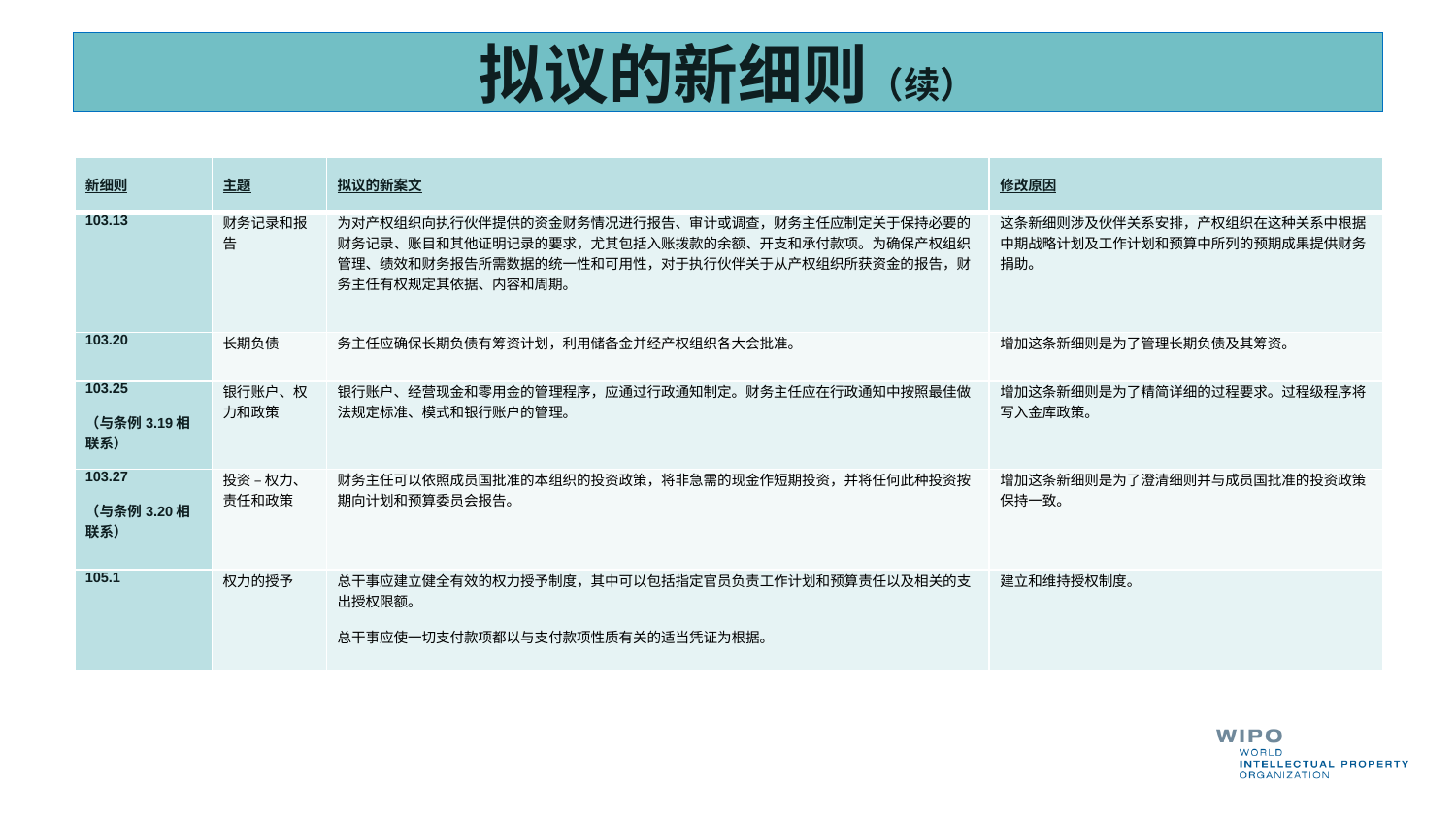

# 拟议的新细则（续）
| 新细则 | 主题 | 拟议的新案文 | 修改原因 |
| --- | --- | --- | --- |
| 103.13 | 财务记录和报告 | 为对产权组织向执行伙伴提供的资金财务情况进行报告、审计或调查，财务主任应制定关于保持必要的财务记录、账目和其他证明记录的要求，尤其包括入账拨款的余额、开支和承付款项。为确保产权组织管理、绩效和财务报告所需数据的统一性和可用性，对于执行伙伴关于从产权组织所获资金的报告，财务主任有权规定其依据、内容和周期。 | 这条新细则涉及伙伴关系安排，产权组织在这种关系中根据中期战略计划及工作计划和预算中所列的预期成果提供财务捐助。 |
| 103.20 | 长期负债 | 务主任应确保长期负债有筹资计划，利用储备金并经产权组织各大会批准。 | 增加这条新细则是为了管理长期负债及其筹资。 |
| 103.25 （与条例3.19相联系） | 银行账户、权力和政策 | 银行账户、经营现金和零用金的管理程序，应通过行政通知制定。财务主任应在行政通知中按照最佳做法规定标准、模式和银行账户的管理。 | 增加这条新细则是为了精简详细的过程要求。过程级程序将写入金库政策。 |
| 103.27 （与条例3.20相联系） | 投资 – 权力、责任和政策 | 财务主任可以依照成员国批准的本组织的投资政策，将非急需的现金作短期投资，并将任何此种投资按期向计划和预算委员会报告。 | 增加这条新细则是为了澄清细则并与成员国批准的投资政策保持一致。 |
| 105.1 | 权力的授予 | 总干事应建立健全有效的权力授予制度，其中可以包括指定官员负责工作计划和预算责任以及相关的支出授权限额。 总干事应使一切支付款项都以与支付款项性质有关的适当凭证为根据。 | 建立和维持授权制度。 |